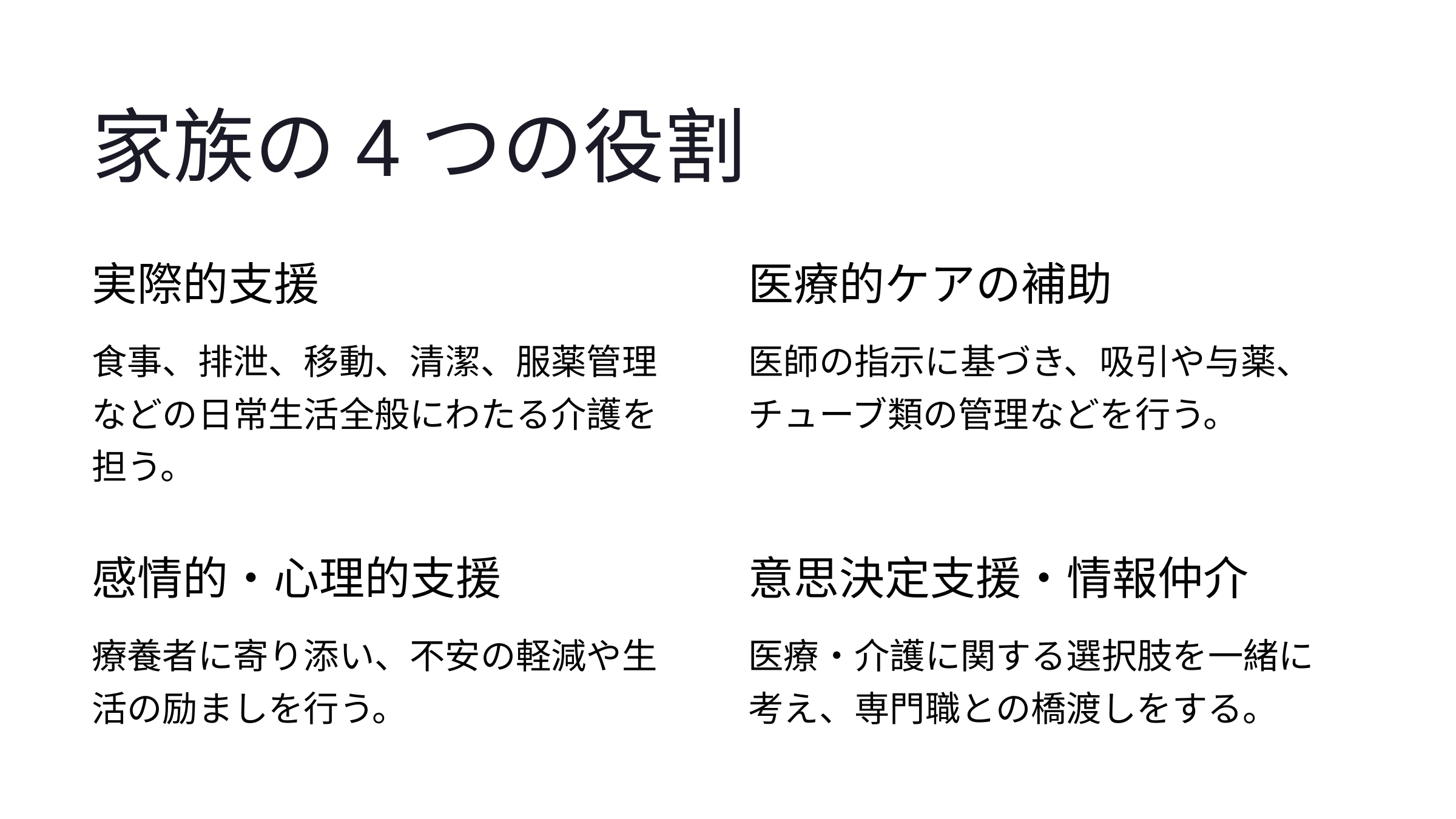

家族の4つの役割
実際的支援
医療的ケアの補助
食事、排泄、移動、清潔、服薬管理などの日常生活全般にわたる介護を担う。
医師の指示に基づき、吸引や与薬、チューブ類の管理などを行う。
感情的・心理的支援
意思決定支援・情報仲介
療養者に寄り添い、不安の軽減や生活の励ましを行う。
医療・介護に関する選択肢を一緒に考え、専門職との橋渡しをする。